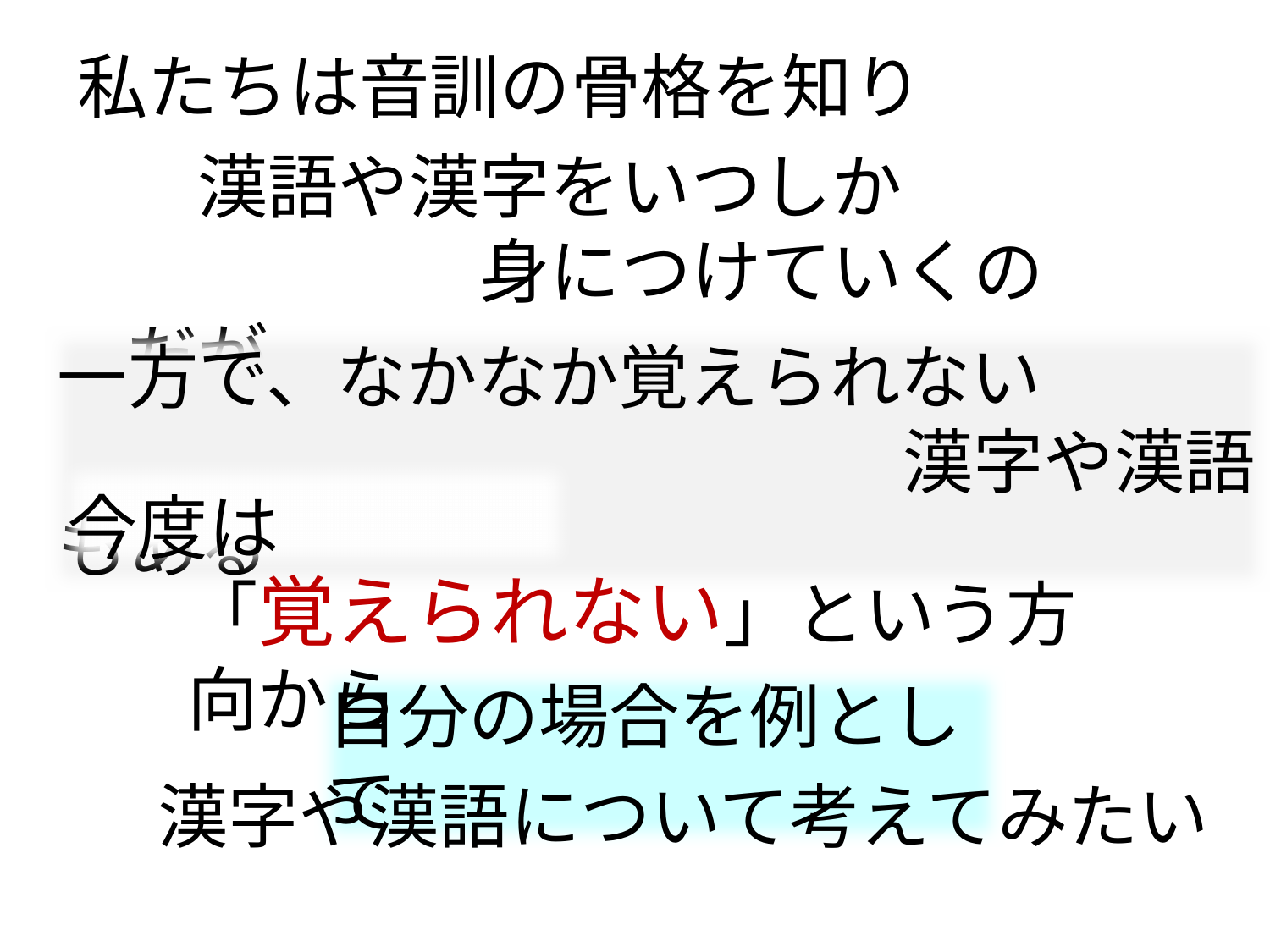

私たちは音訓の骨格を知り
　漢語や漢字をいつしか
　　　　　身につけていくのだが
一方で、なかなか覚えられない
　　　　　　　　　　　　漢字や漢語もある

今度は
「覚えられない」という方向から
自分の場合を例として
漢字や漢語について考えてみたい